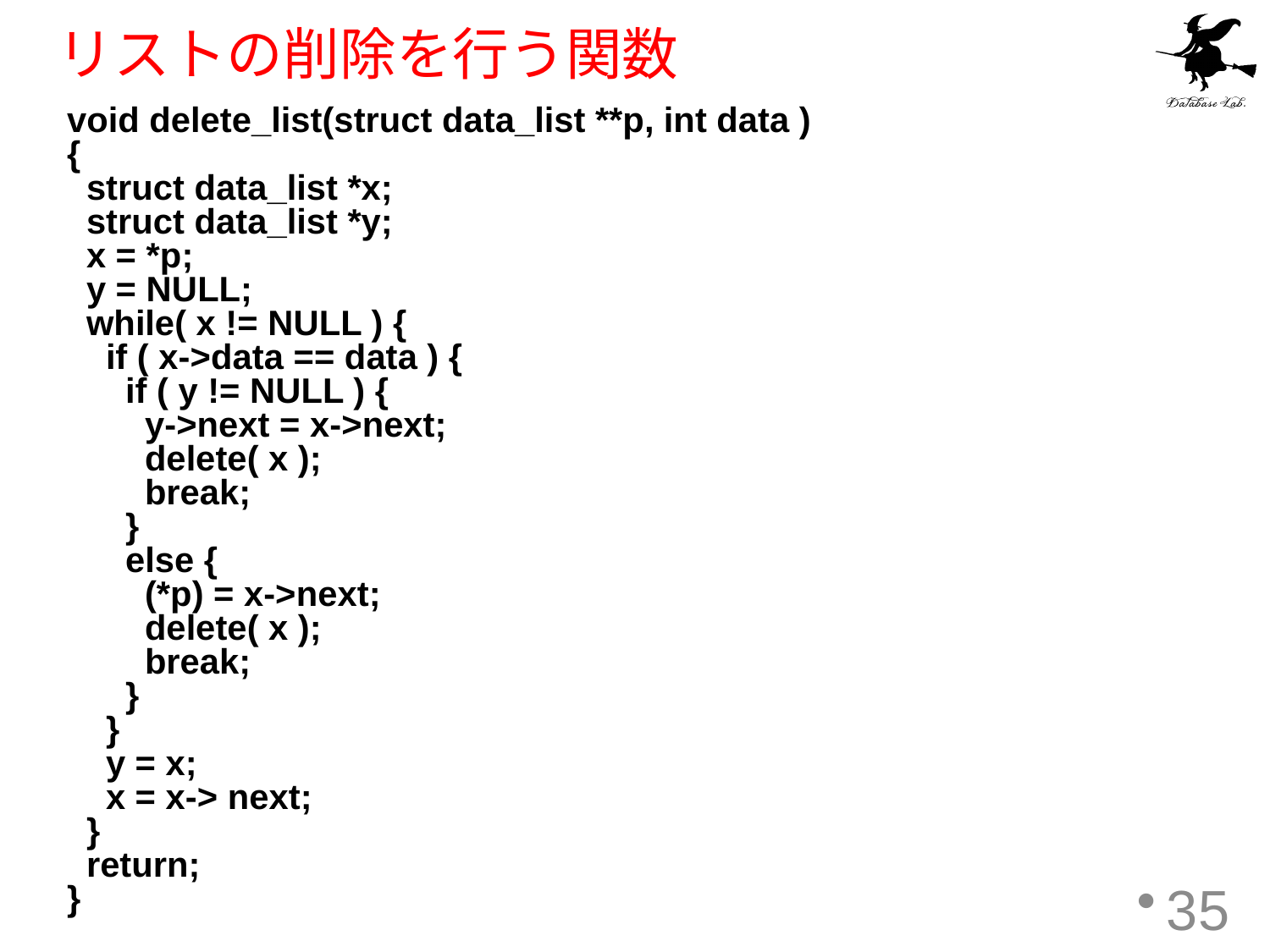

# リストの削除を行う関数
void delete_list(struct data_list **p, int data )
{
  struct data_list *x;
  struct data_list *y;
  x = *p;
  y = NULL;
  while( x != NULL ) {
    if ( x->data == data ) {
      if ( y != NULL ) {
        y->next = x->next;
        delete( x );
        break;
      }
      else {
        (*p) = x->next;
        delete( x );
        break;
      }
    }
    y = x;
    x = x-> next;
  }
  return;
}
35